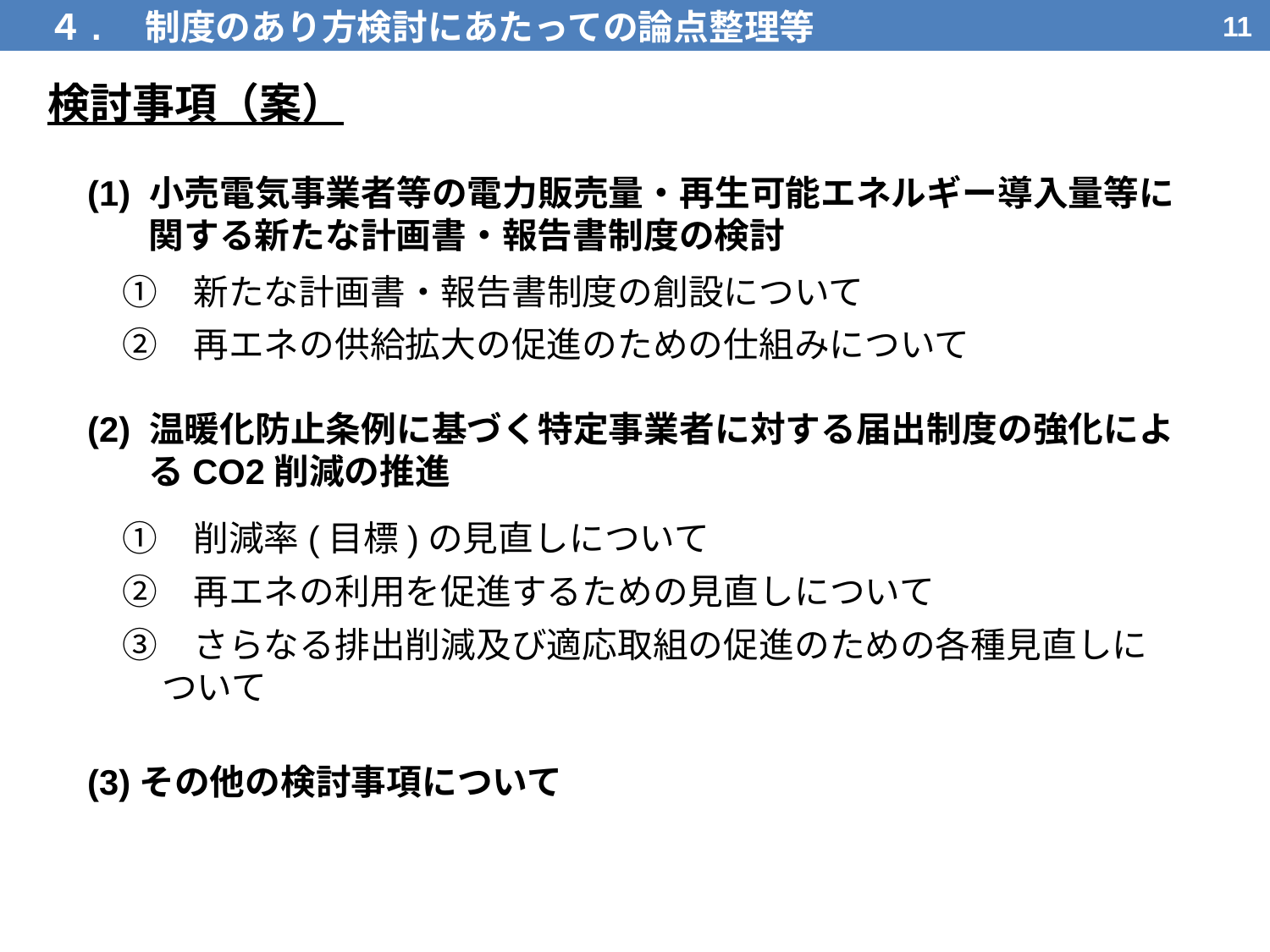

４.　制度のあり方検討にあたっての論点整理等
11
検討事項（案）
(1) 小売電気事業者等の電力販売量・再生可能エネルギー導入量等に関する新たな計画書・報告書制度の検討

　①　新たな計画書・報告書制度の創設について
　②　再エネの供給拡大の促進のための仕組みについて

(2) 温暖化防止条例に基づく特定事業者に対する届出制度の強化によるCO2削減の推進

　①　削減率(目標)の見直しについて
　②　再エネの利用を促進するための見直しについて
　③　さらなる排出削減及び適応取組の促進のための各種見直しについて

(3)その他の検討事項について